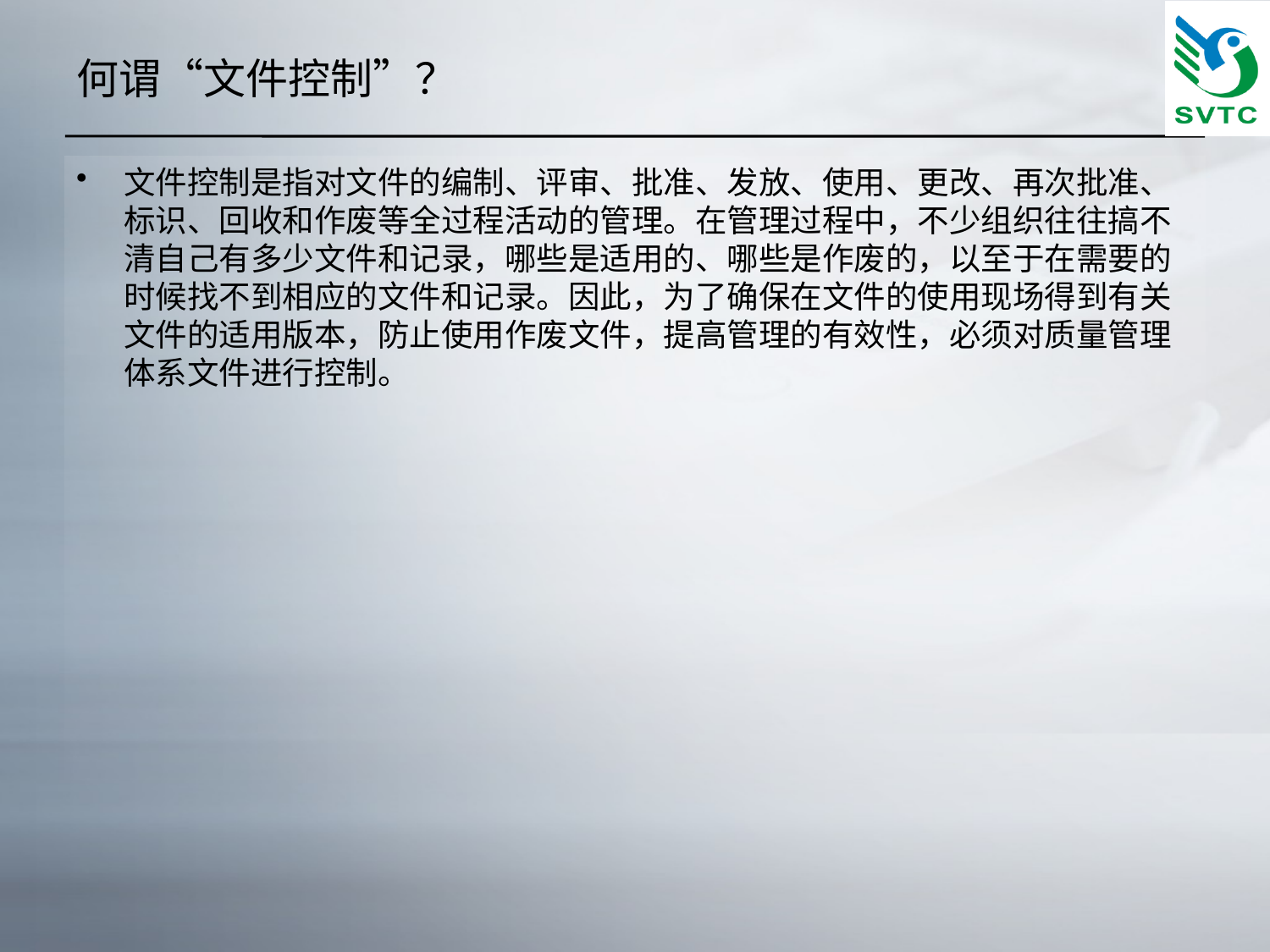

# 何谓“文件控制”？
文件控制是指对文件的编制、评审、批准、发放、使用、更改、再次批准、标识、回收和作废等全过程活动的管理。在管理过程中，不少组织往往搞不清自己有多少文件和记录，哪些是适用的、哪些是作废的，以至于在需要的时候找不到相应的文件和记录。因此，为了确保在文件的使用现场得到有关文件的适用版本，防止使用作废文件，提高管理的有效性，必须对质量管理体系文件进行控制。